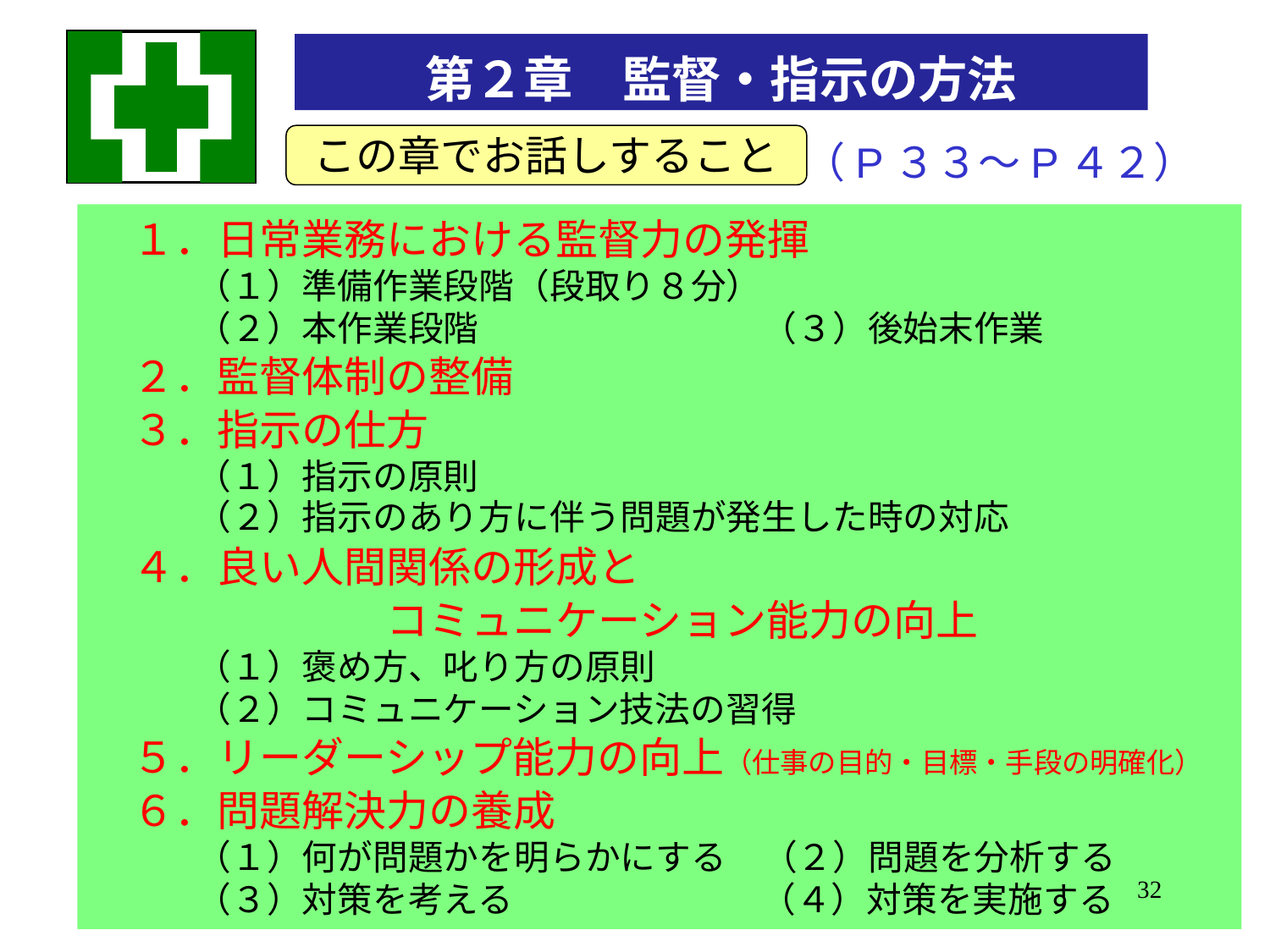

第２章　監督・指示の方法
（P３３～P４２）
この章でお話しすること
　１．日常業務における監督力の発揮
　　　（１）準備作業段階（段取り８分）
　　　（２）本作業段階　　　　　　　　（３）後始末作業
　２．監督体制の整備
　３．指示の仕方
　　　（１）指示の原則
　　　（２）指示のあり方に伴う問題が発生した時の対応
　４．良い人間関係の形成と
　　　　　　　コミュニケーション能力の向上
　　　（１）褒め方、叱り方の原則
　　　（２）コミュニケーション技法の習得
　５．リーダーシップ能力の向上（仕事の目的・目標・手段の明確化）
　６．問題解決力の養成
　　　（１）何が問題かを明らかにする　（２）問題を分析する
　　　（３）対策を考える　　　　　　　（４）対策を実施する

32